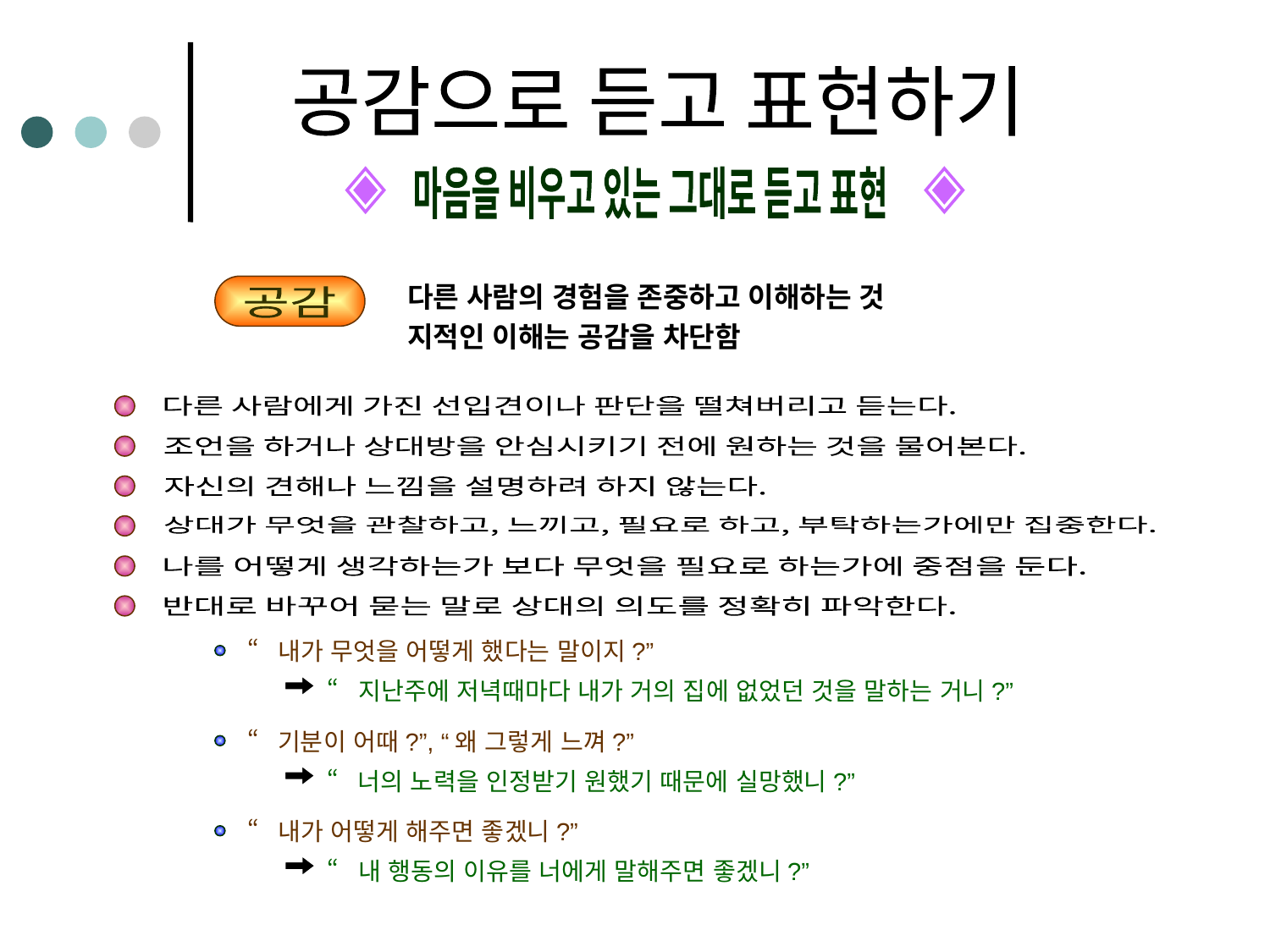

공감으로 듣고 표현하기
◈                                    ◈
마음을 비우고 있는 그대로 듣고 표현

공감
다른 사람의 경험을 존중하고 이해하는 것
지적인 이해는 공감을 차단함
다른 사람에게 가진 선입견이나 판단을 떨쳐버리고 듣는다.

조언을 하거나 상대방을 안심시키기 전에 원하는 것을 물어본다.

자신의 견해나 느낌을 설명하려 하지 않는다.

상대가 무엇을 관찰하고, 느끼고, 필요로 하고, 부탁하는가에만 집중한다.

나를 어떻게 생각하는가 보다 무엇을 필요로 하는가에 중점을 둔다.

반대로 바꾸어 묻는 말로 상대의 의도를 정확히 파악한다.
“내가 무엇을 어떻게 했다는 말이지?”

“지난주에 저녁때마다 내가 거의 집에 없었던 것을 말하는 거니?”

“기분이 어때?”, “왜 그렇게 느껴?”

“너의 노력을 인정받기 원했기 때문에 실망했니?”

“내가 어떻게 해주면 좋겠니?”

“내 행동의 이유를 너에게 말해주면 좋겠니?”